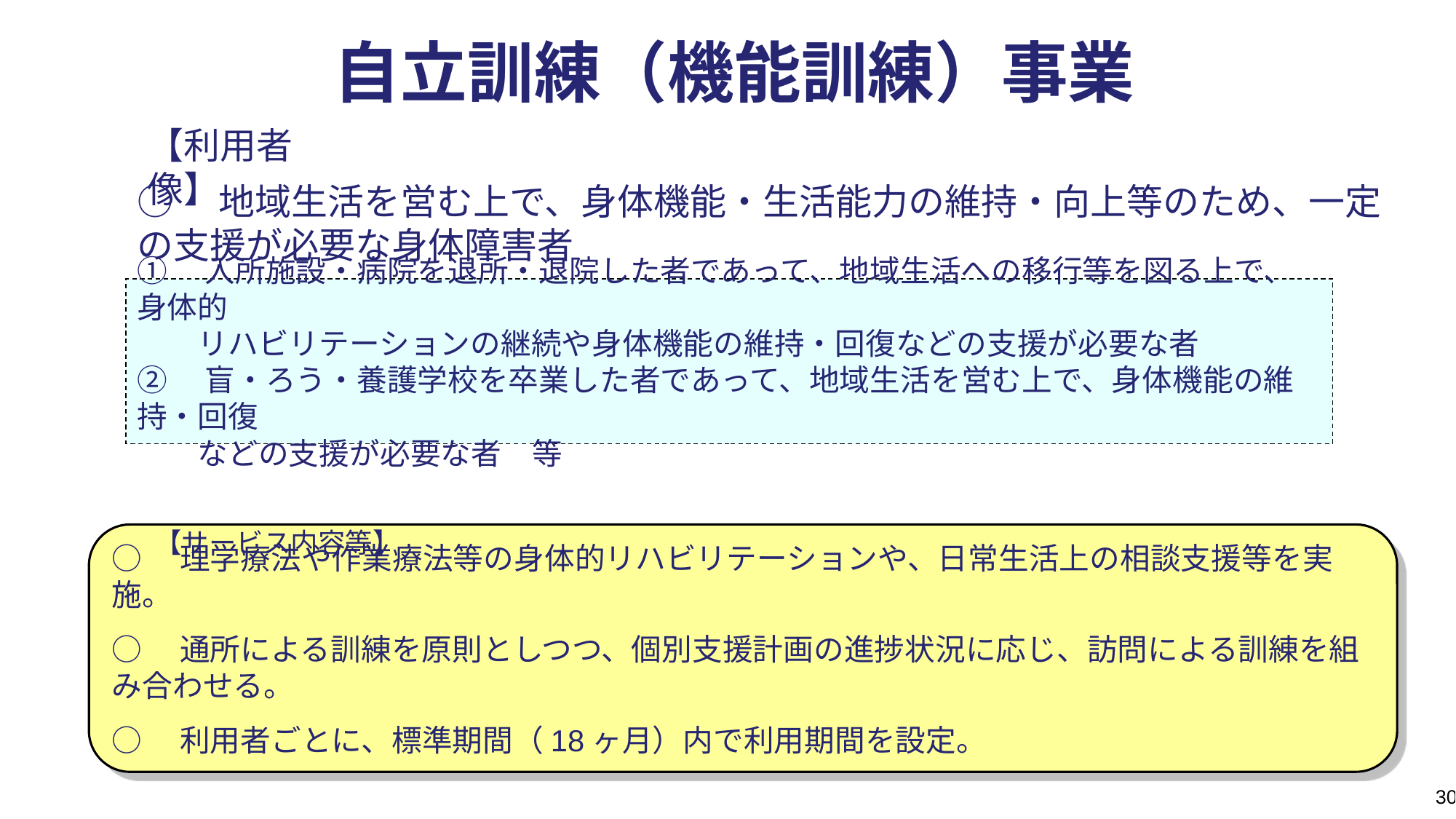

自立訓練（機能訓練）事業
【利用者像】
○　地域生活を営む上で、身体機能・生活能力の維持・向上等のため、一定の支援が必要な身体障害者
①　入所施設・病院を退所・退院した者であって、地域生活への移行等を図る上で、身体的
　　リハビリテーションの継続や身体機能の維持・回復などの支援が必要な者
②　盲・ろう・養護学校を卒業した者であって、地域生活を営む上で、身体機能の維持・回復
　　などの支援が必要な者　等
【サービス内容等】
○　理学療法や作業療法等の身体的リハビリテーションや、日常生活上の相談支援等を実施。

○　通所による訓練を原則としつつ、個別支援計画の進捗状況に応じ、訪問による訓練を組み合わせる。

○　利用者ごとに、標準期間（18ヶ月）内で利用期間を設定。
30